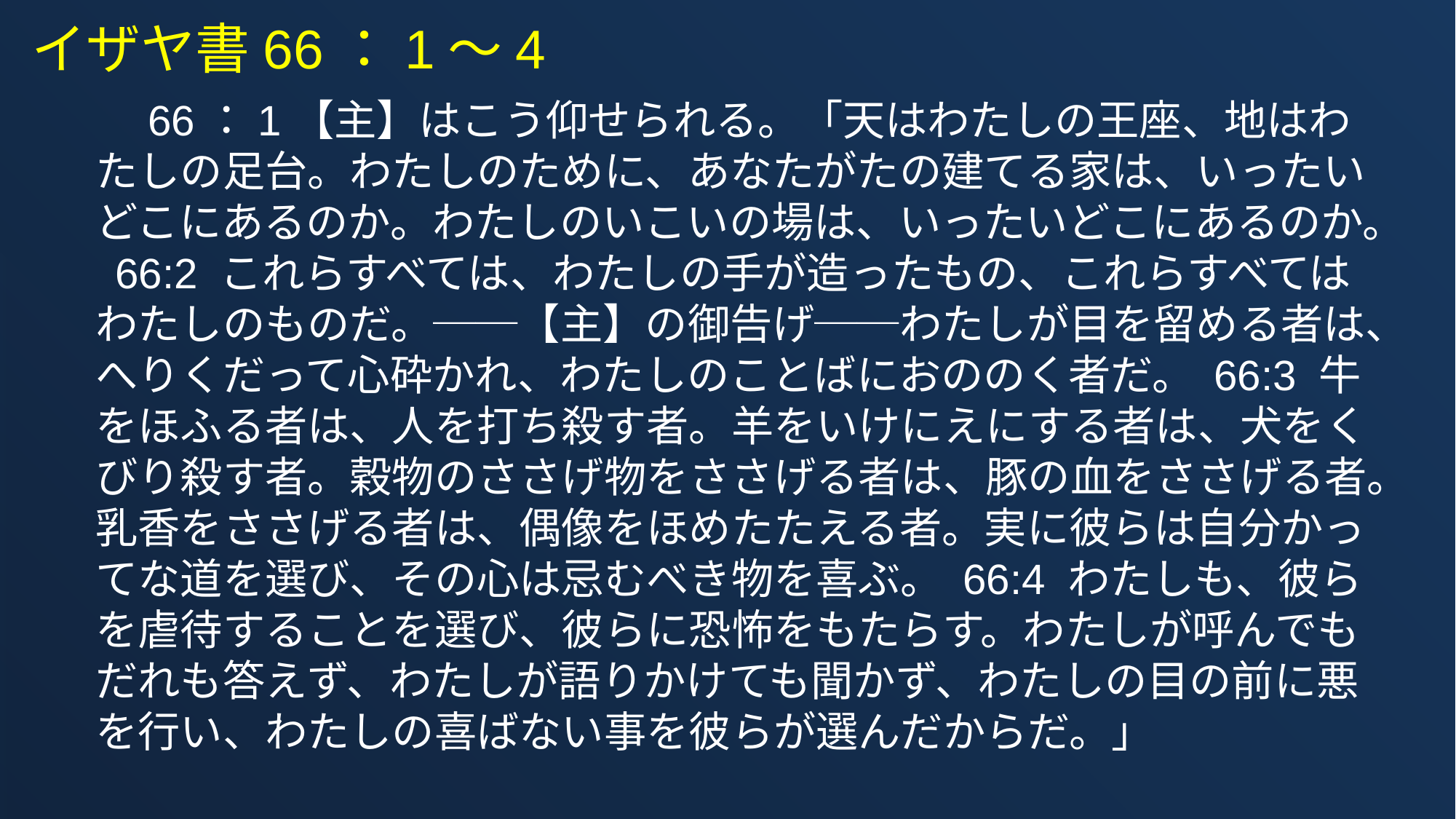

イザヤ書66：1～4
　66：1【主】はこう仰せられる。「天はわたしの王座、地はわたしの足台。わたしのために、あなたがたの建てる家は、いったいどこにあるのか。わたしのいこいの場は、いったいどこにあるのか。 66:2 これらすべては、わたしの手が造ったもの、これらすべてはわたしのものだ。──【主】の御告げ──わたしが目を留める者は、へりくだって心砕かれ、わたしのことばにおののく者だ。 66:3 牛をほふる者は、人を打ち殺す者。羊をいけにえにする者は、犬をくびり殺す者。穀物のささげ物をささげる者は、豚の血をささげる者。乳香をささげる者は、偶像をほめたたえる者。実に彼らは自分かってな道を選び、その心は忌むべき物を喜ぶ。 66:4 わたしも、彼らを虐待することを選び、彼らに恐怖をもたらす。わたしが呼んでもだれも答えず、わたしが語りかけても聞かず、わたしの目の前に悪を行い、わたしの喜ばない事を彼らが選んだからだ。」